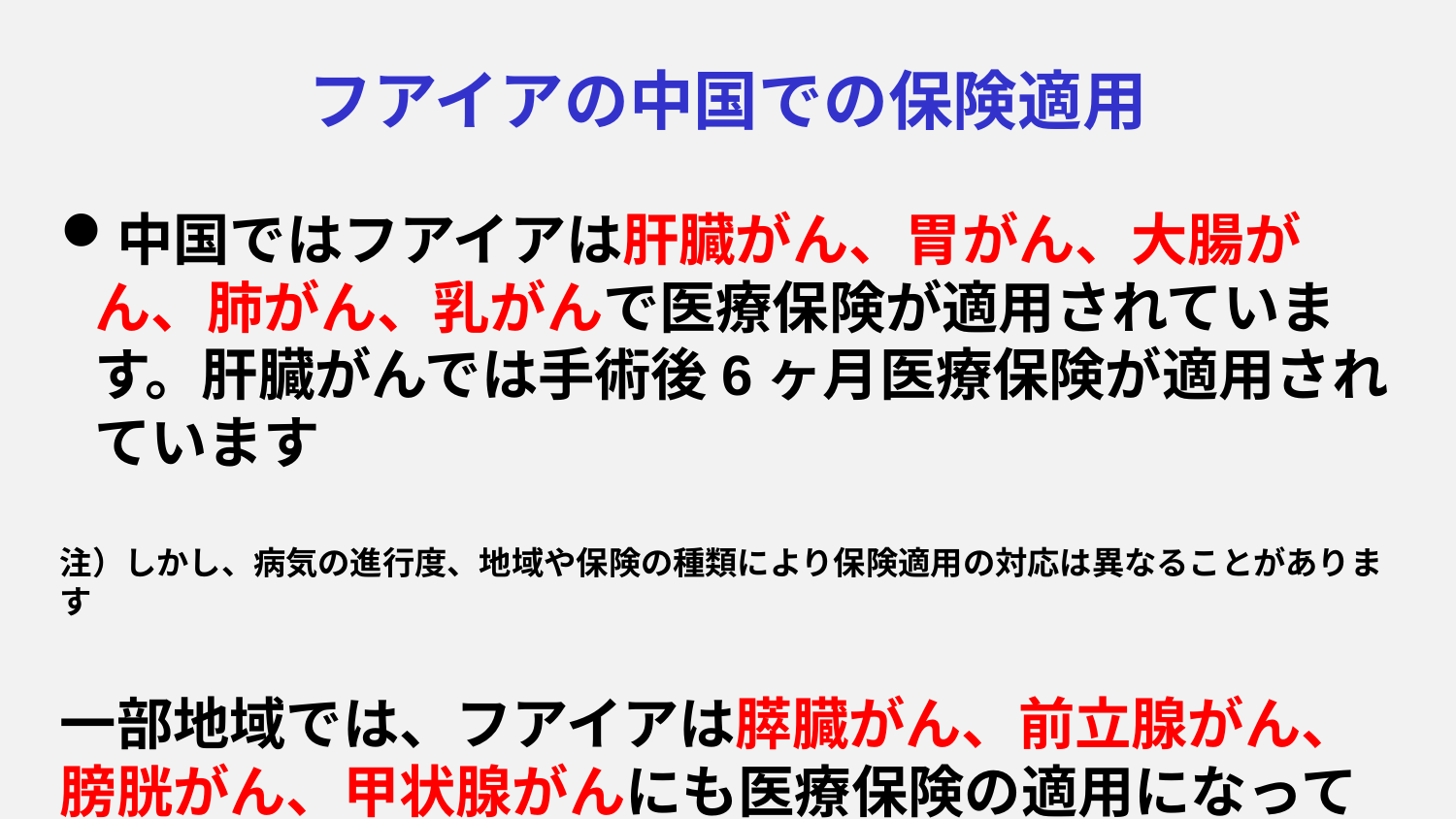

フアイアの中国での保険適用
中国ではフアイアは肝臓がん、胃がん、大腸がん、肺がん、乳がんで医療保険が適用されています。肝臓がんでは手術後6ヶ月医療保険が適用されています

注）しかし、病気の進行度、地域や保険の種類により保険適用の対応は異なることがあります

一部地域では、フアイアは膵臓がん、前立腺がん、膀胱がん、甲状腺がんにも医療保険の適用になっています